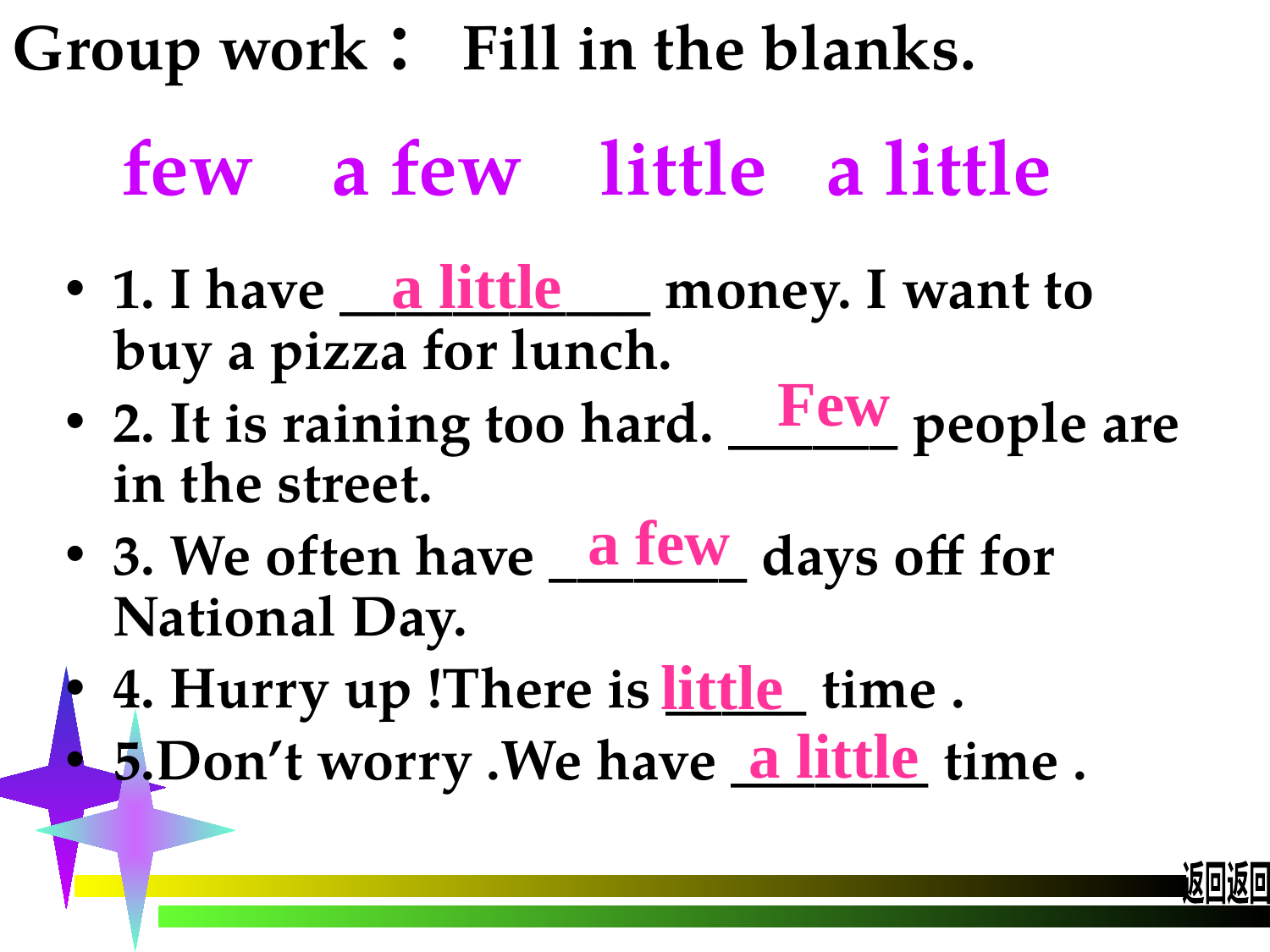

Group work：Fill in the blanks.
few    a few    little   a little
a little
1. I have ___________ money. I want to buy a pizza for lunch.
2. It is raining too hard. ______ people are in the street.
3. We often have _______ days off for National Day.
4. Hurry up !There is _____ time .
5.Don’t worry .We have _______ time .
Few
a few
 little

a little
返回返回